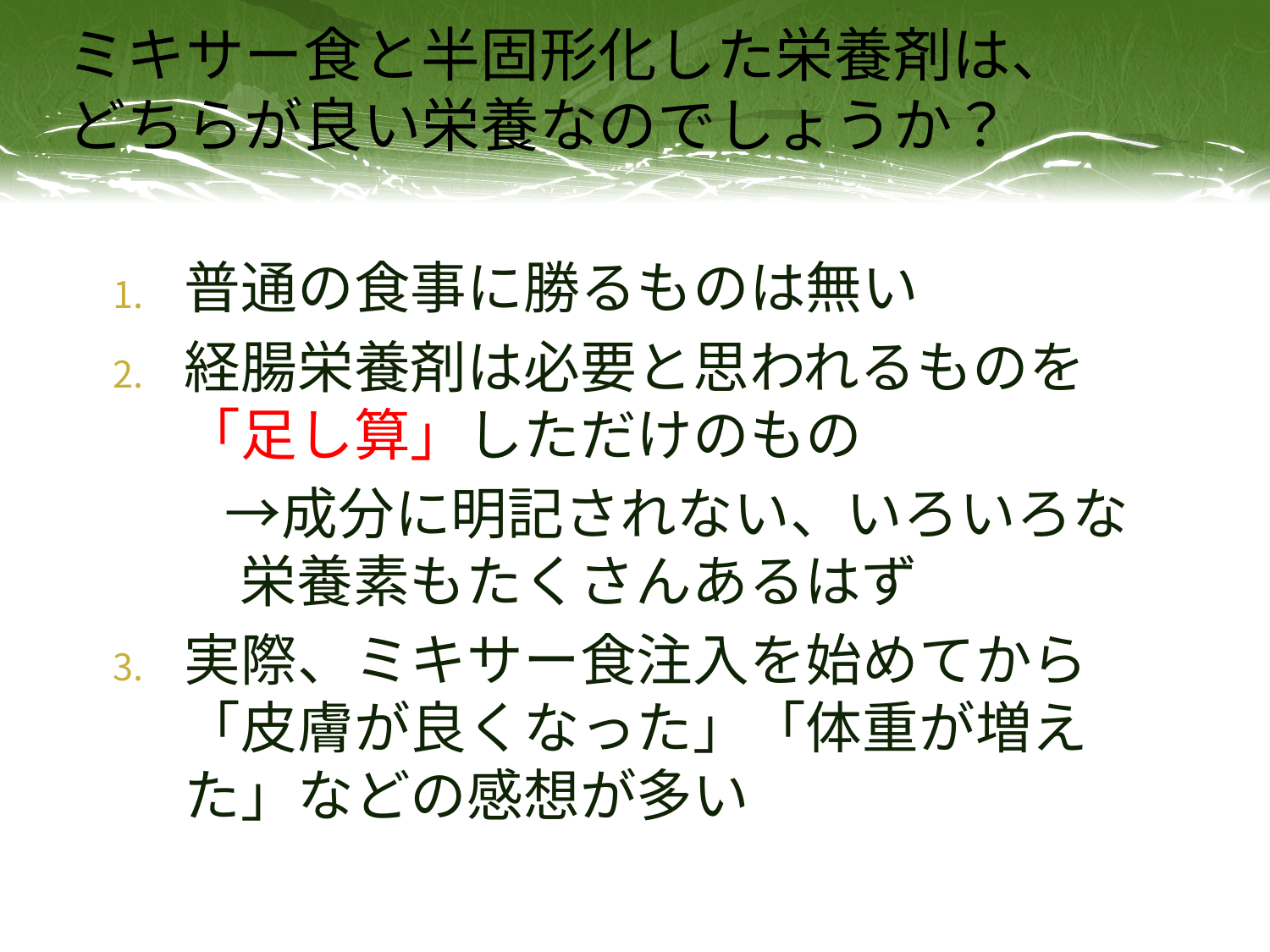

# ミキサー食と半固形化した栄養剤は、 どちらが良い栄養なのでしょうか？
普通の食事に勝るものは無い
経腸栄養剤は必要と思われるものを「足し算」しただけのもの
　→成分に明記されない、いろいろな栄養素もたくさんあるはず
実際、ミキサー食注入を始めてから「皮膚が良くなった」「体重が増えた」などの感想が多い